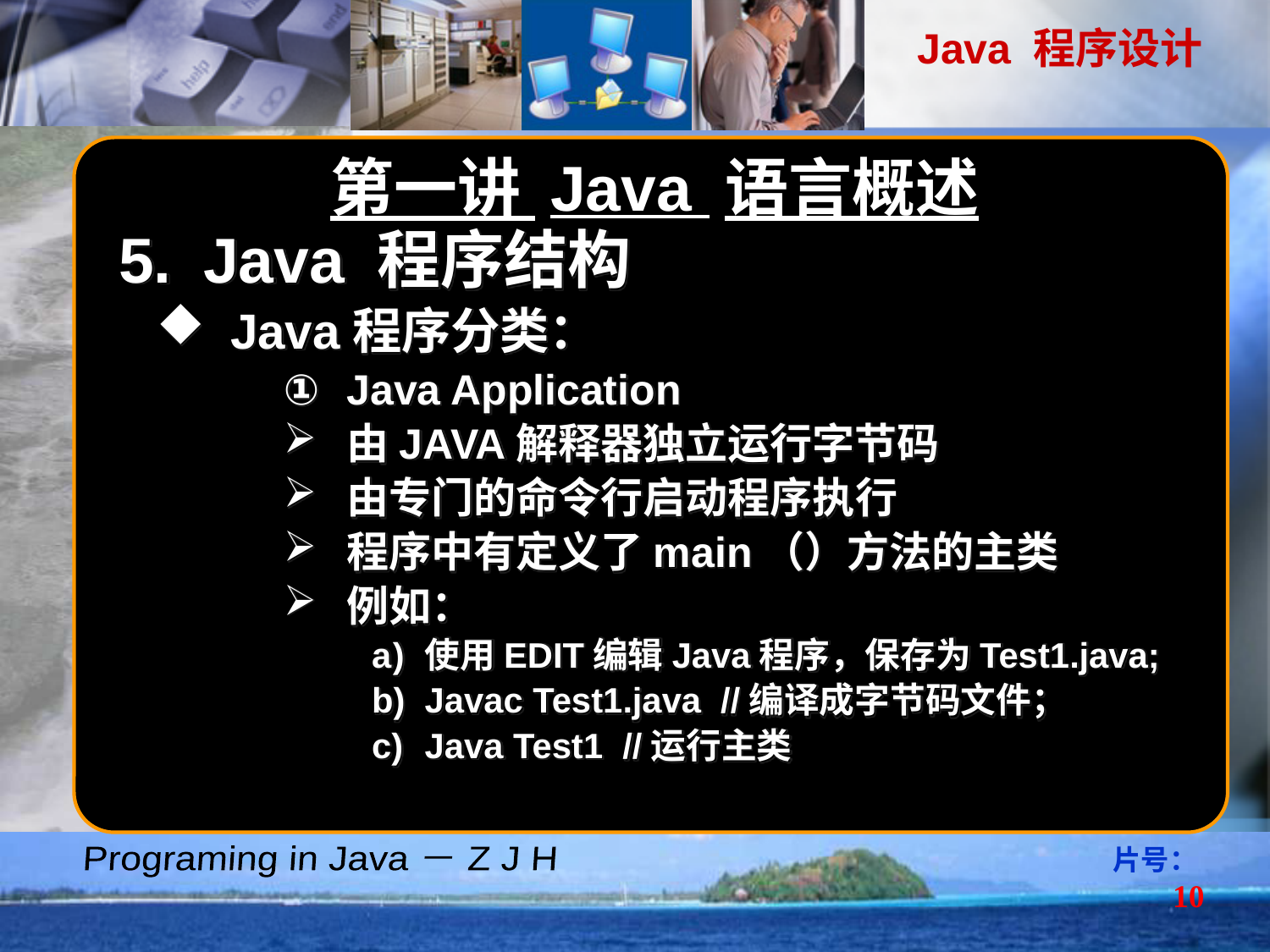

第一讲 Java 语言概述
Java 程序结构
Java程序分类：
Java Application
由JAVA解释器独立运行字节码
由专门的命令行启动程序执行
程序中有定义了main（）方法的主类
例如：
使用EDIT编辑Java程序，保存为Test1.java;
Javac Test1.java  //编译成字节码文件；
Java Test1  //运行主类
片号：10